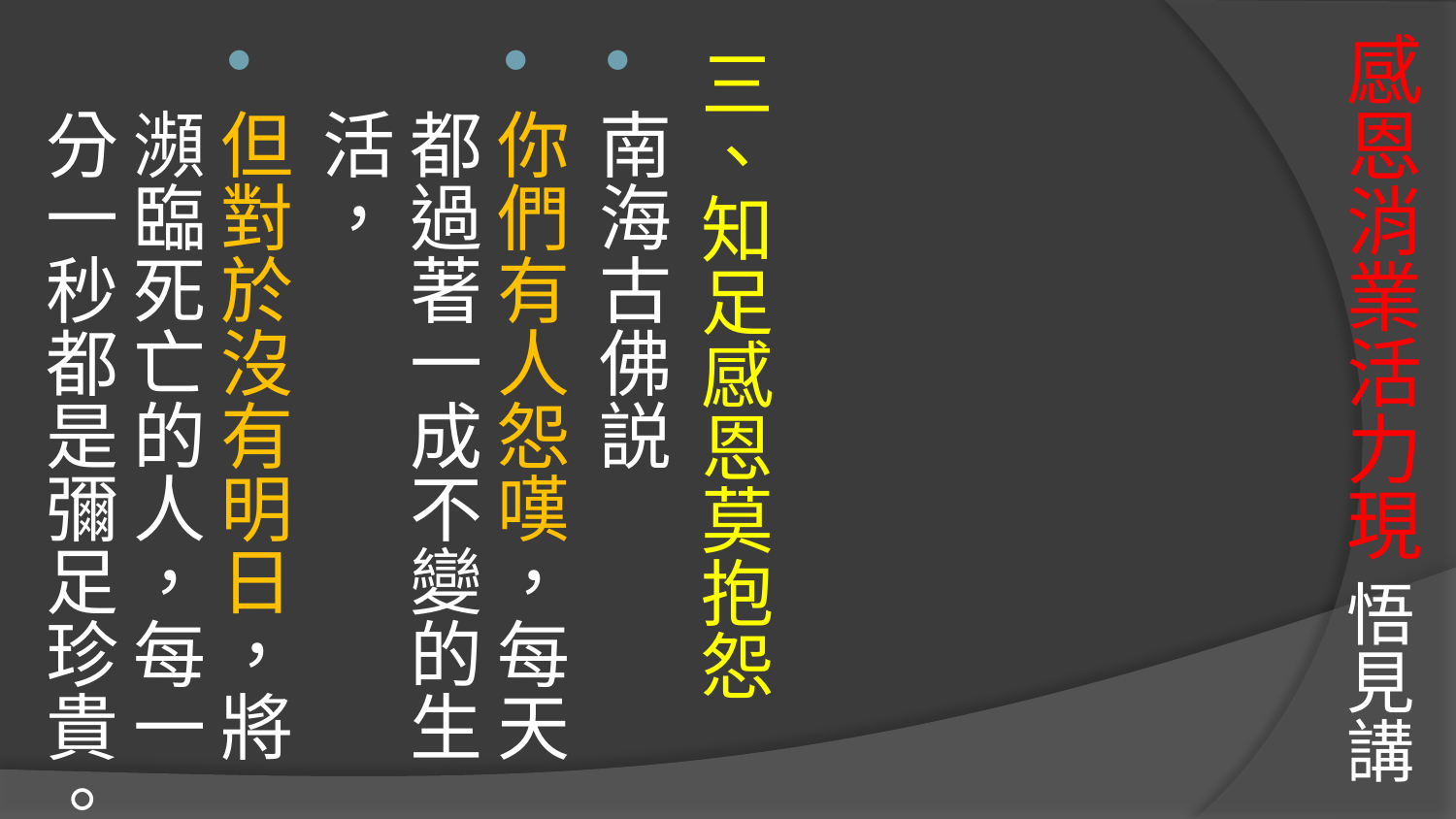

# 感恩消業活力現 悟見講
三、知足感恩莫抱怨
南海古佛説
你們有人怨嘆，每天都過著一成不變的生活，
但對於沒有明日，將瀕臨死亡的人，每一分一秒都是彌足珍貴。